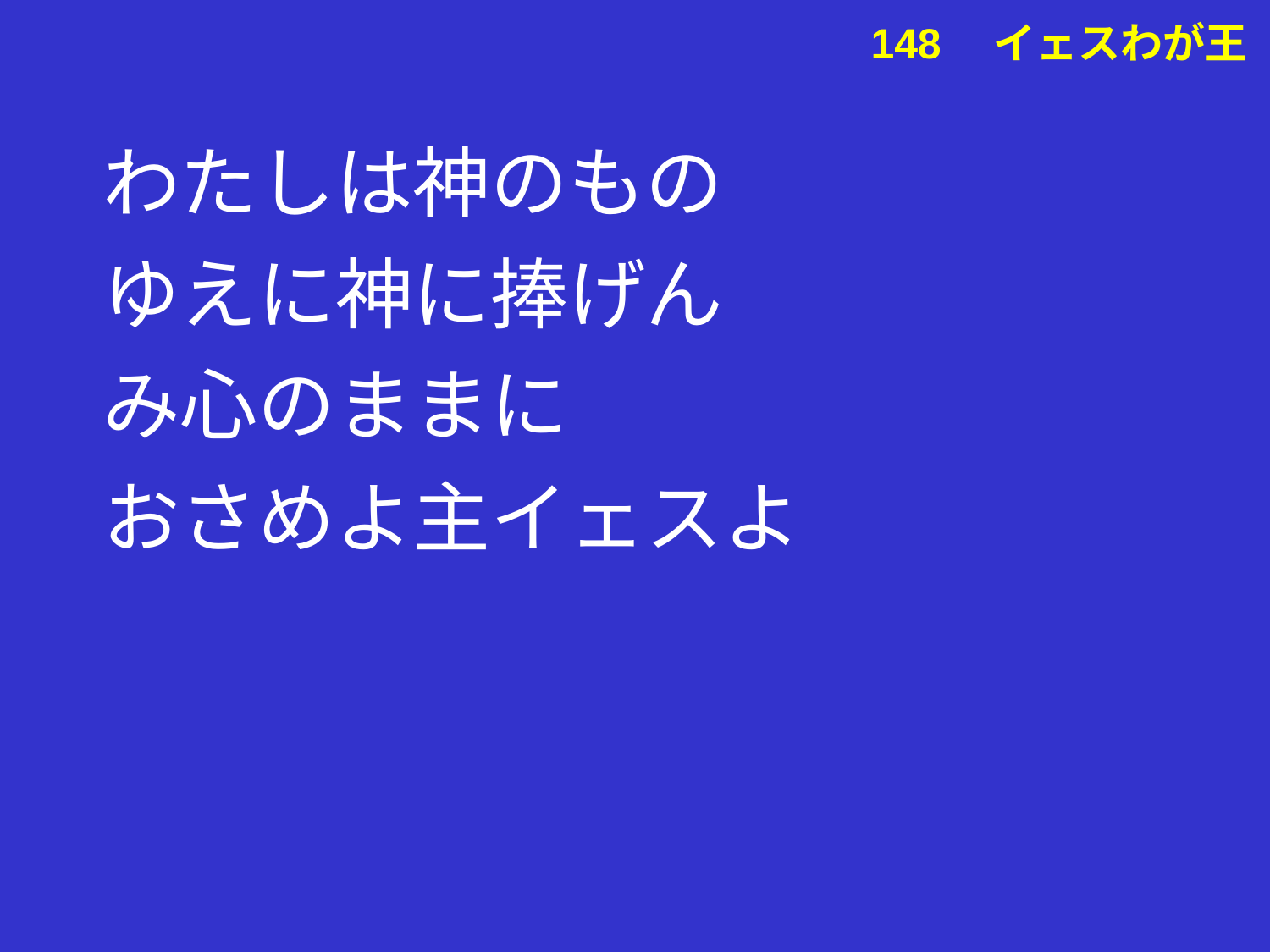

# 148　イェスわが王
わたしは神のもの
ゆえに神に捧げん
み心のままに
おさめよ主イェスよ